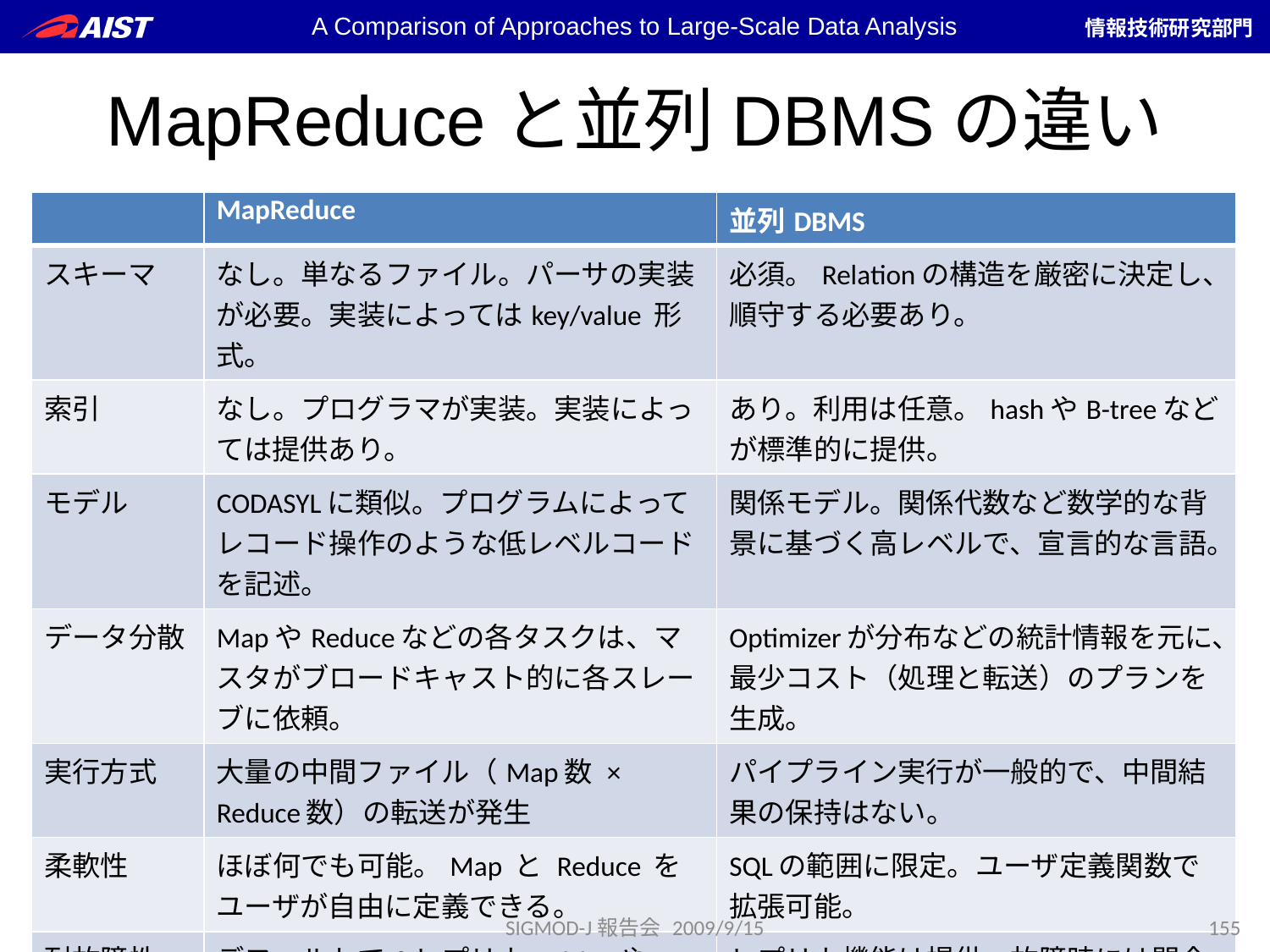

A Comparison of Approaches to Large-Scale Data Analysis
# MapReduceと並列DBMSの違い
|  | MapReduce | 並列DBMS |
| --- | --- | --- |
| スキーマ | なし。単なるファイル。パーサの実装が必要。実装によってはkey/value 形式。 | 必須。Relationの構造を厳密に決定し、順守する必要あり。 |
| 索引 | なし。プログラマが実装。実装によっては提供あり。 | あり。利用は任意。hashやB-treeなどが標準的に提供。 |
| モデル | CODASYLに類似。プログラムによってレコード操作のような低レベルコードを記述。 | 関係モデル。関係代数など数学的な背景に基づく高レベルで、宣言的な言語。 |
| データ分散 | MapやReduceなどの各タスクは、マスタがブロードキャスト的に各スレーブに依頼。 | Optimizerが分布などの統計情報を元に、最少コスト（処理と転送）のプランを生成。 |
| 実行方式 | 大量の中間ファイル（Map数 × Reduce数）の転送が発生 | パイプライン実行が一般的で、中間結果の保持はない。 |
| 柔軟性 | ほぼ何でも可能。Map と Reduce をユーザが自由に定義できる。 | SQLの範囲に限定。ユーザ定義関数で拡張可能。 |
| 耐故障性 | デフォルトで3レプリカ。MapやReduceなどのタスク単位で再スタート。スレーブをマスタが監視。 | レプリカ機能は提供。故障時には問合せの再発行が必要。 |
SIGMOD-J報告会 2009/9/15
155